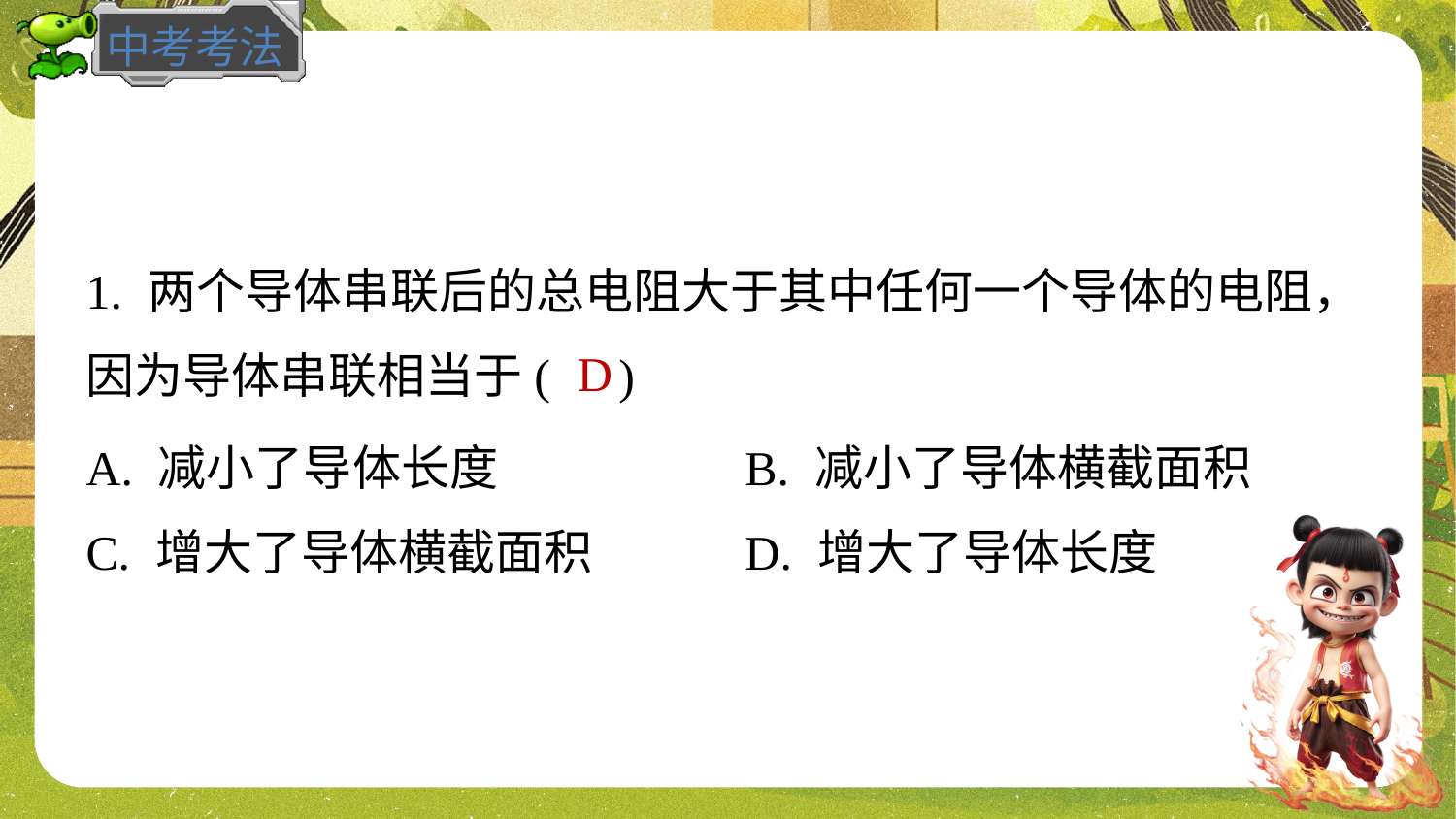

1. 两个导体串联后的总电阻大于其中任何一个导体的电阻，
因为导体串联相当于(     )
D
A. 减小了导体长度	B. 减小了导体横截面积
C. 增大了导体横截面积	D. 增大了导体长度